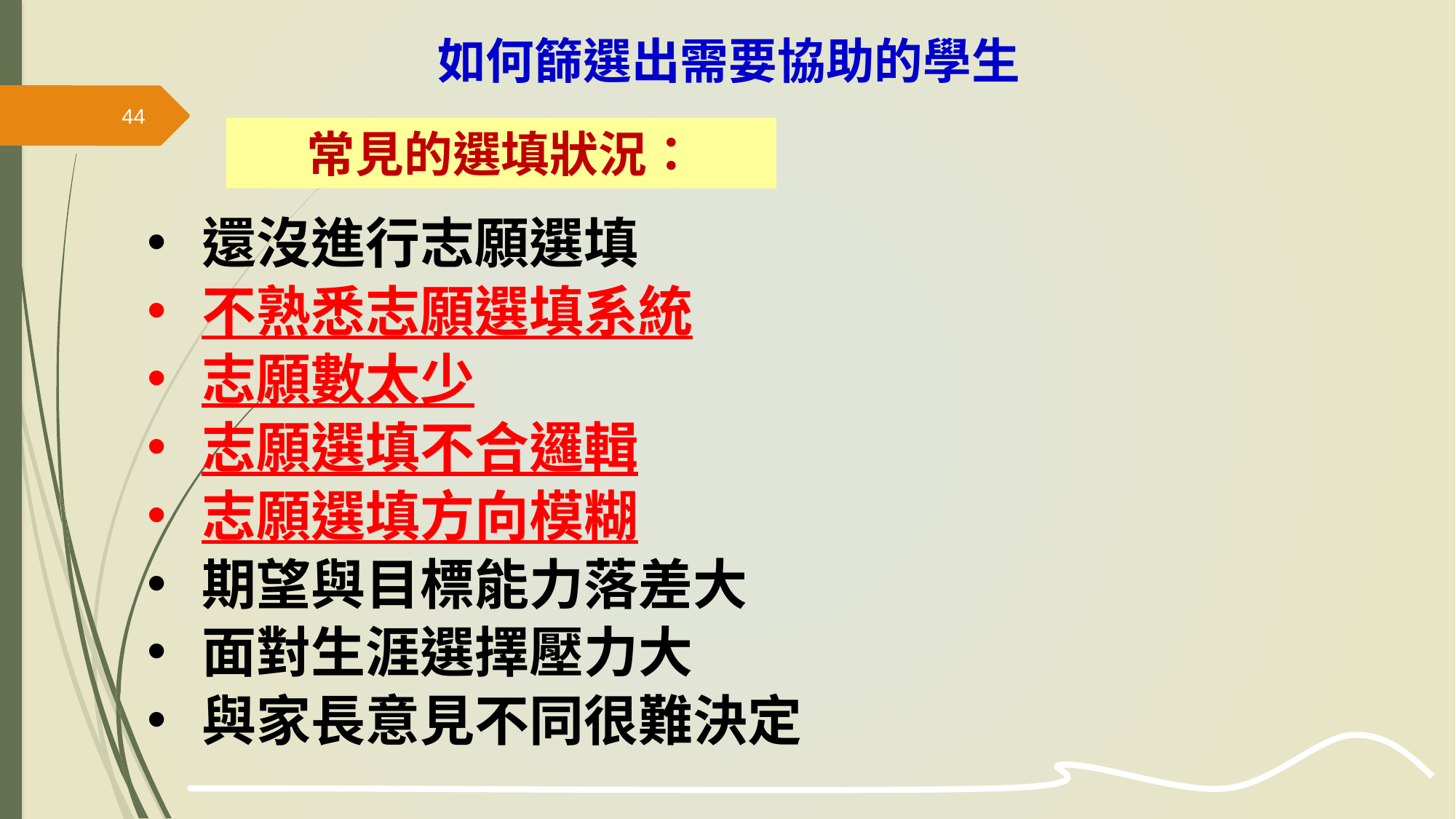

# 如何篩選出需要協助的學生
44
常見的選填狀況：
還沒進行志願選填

不熟悉志願選填系統

志願數太少
志願選填不合邏輯
志願選填方向模糊
期望與目標能力落差大
面對生涯選擇壓力大
與家長意見不同很難決定